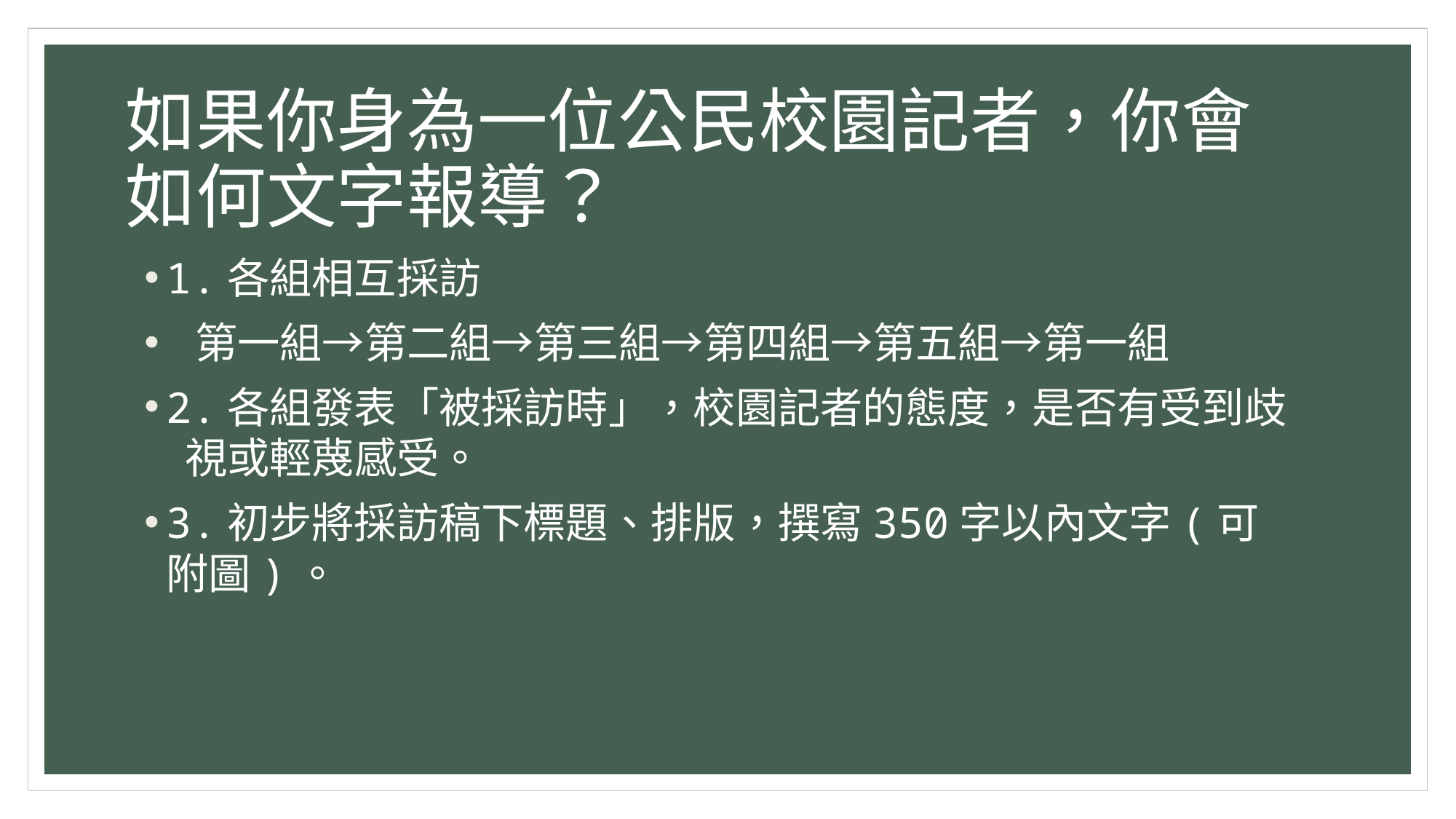

# 如果你身為一位公民校園記者，你會如何文字報導？
1.各組相互採訪
  第一組→第二組→第三組→第四組→第五組→第一組
2.各組發表「被採訪時」，校園記者的態度，是否有受到歧
  視或輕蔑感受。
3.初步將採訪稿下標題、排版，撰寫350字以內文字(可附圖)。